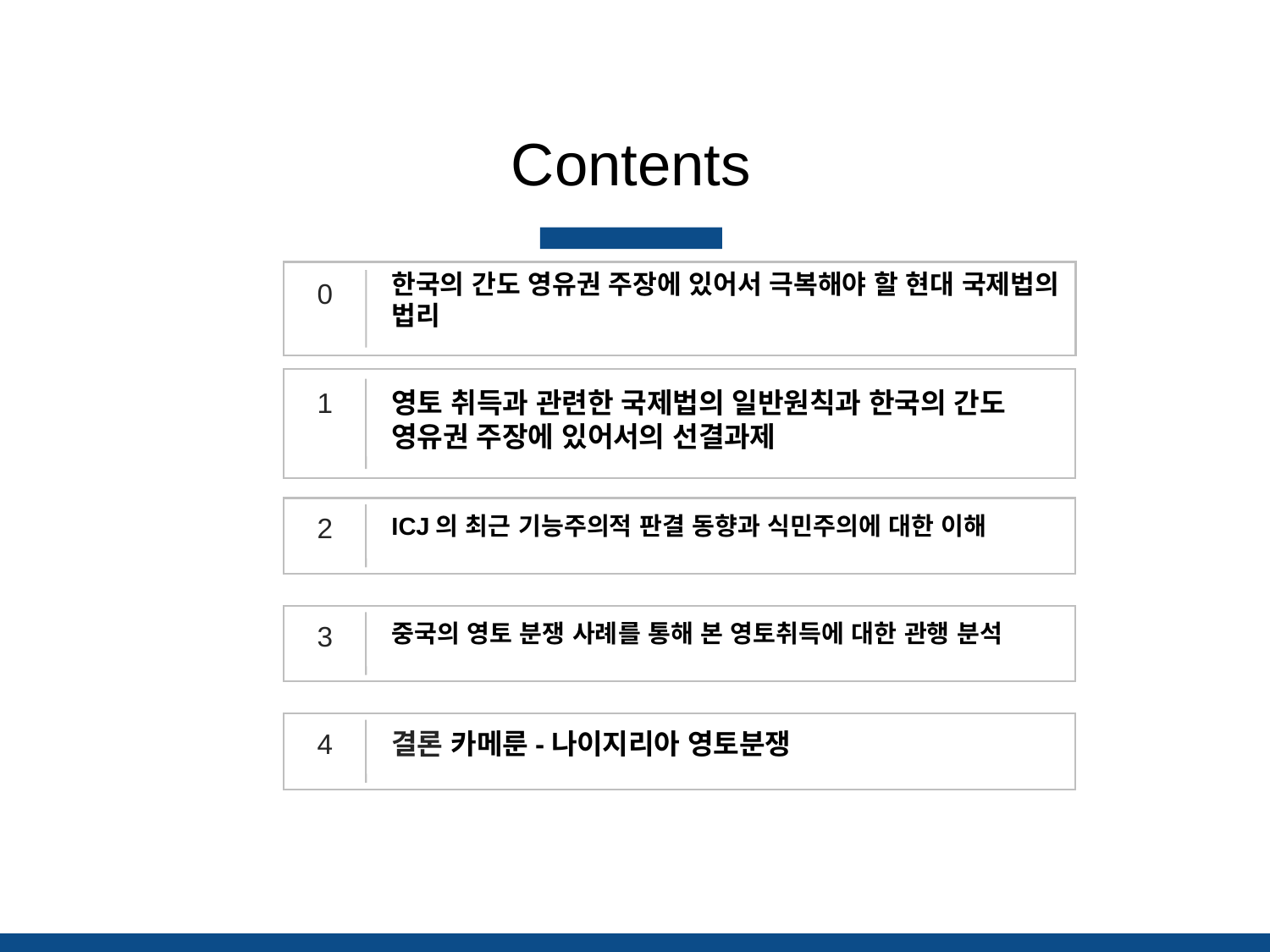

Contents

한국의 간도 영유권 주장에 있어서 극복해야 할 현대 국제법의 법리

0

1
영토 취득과 관련한 국제법의 일반원칙과 한국의 간도 영유권 주장에 있어서의 선결과제

2
ICJ의 최근 기능주의적 판결 동향과 식민주의에 대한 이해

3
중국의 영토 분쟁 사례를 통해 본 영토취득에 대한 관행 분석

4
결론 카메룬-나이지리아 영토분쟁